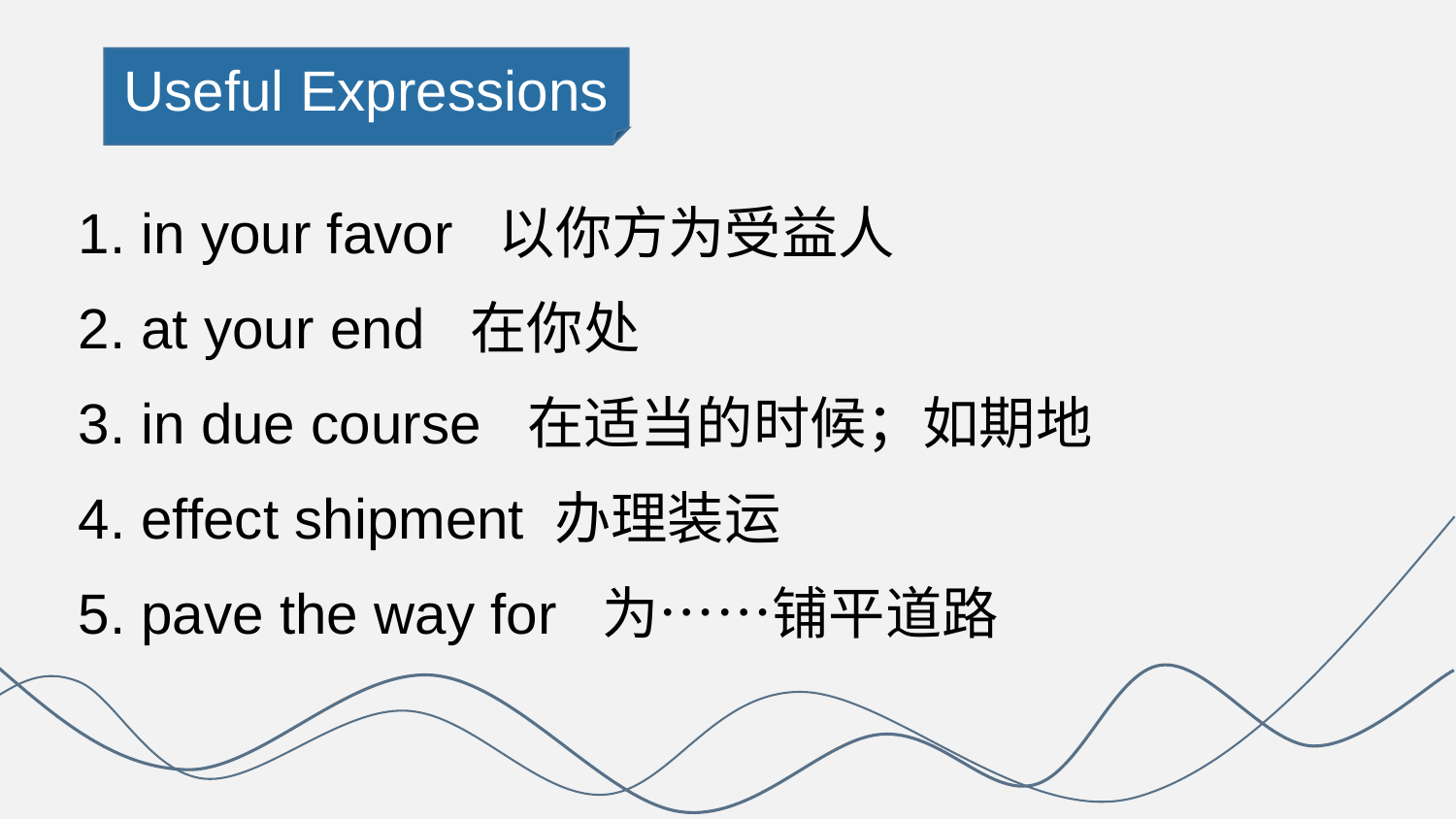

Useful Expressions
1. in your favor  以你方为受益人
2. at your end  在你处
3. in due course  在适当的时候；如期地
4. effect shipment 办理装运
5. pave the way for  为……铺平道路